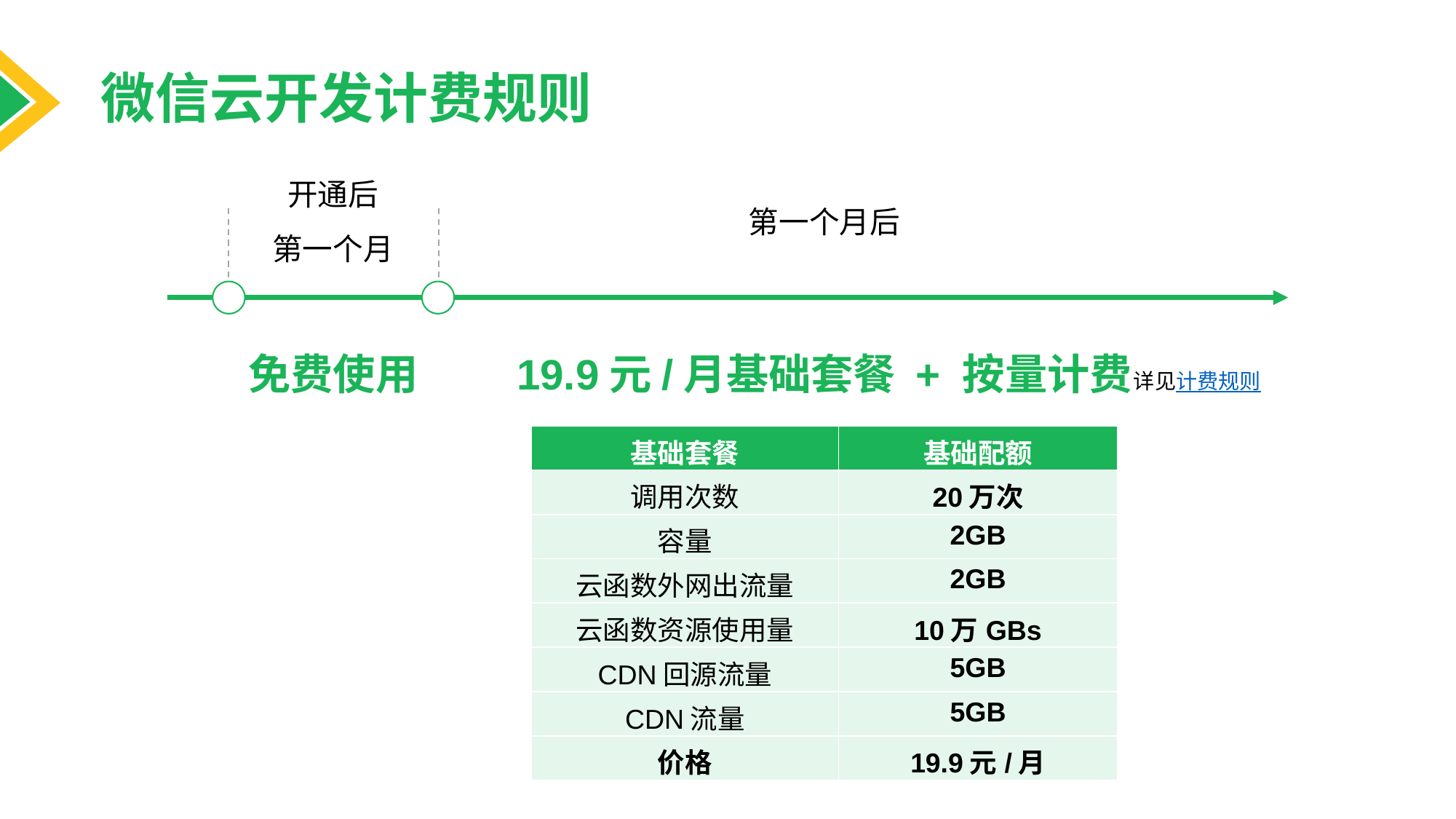

微信云开发计费规则

开通后
第一个月
第一个月后

免费使用
19.9元/月基础套餐 + 按量计费
详见计费规则
| 基础套餐 | 基础配额 |
| --- | --- |
| 调用次数 | 20万次 |
| 容量 | 2GB |
| 云函数外网出流量 | 2GB |
| 云函数资源使用量 | 10万GBs |
| CDN回源流量 | 5GB |
| CDN流量 | 5GB |
| 价格 | 19.9元/月 |